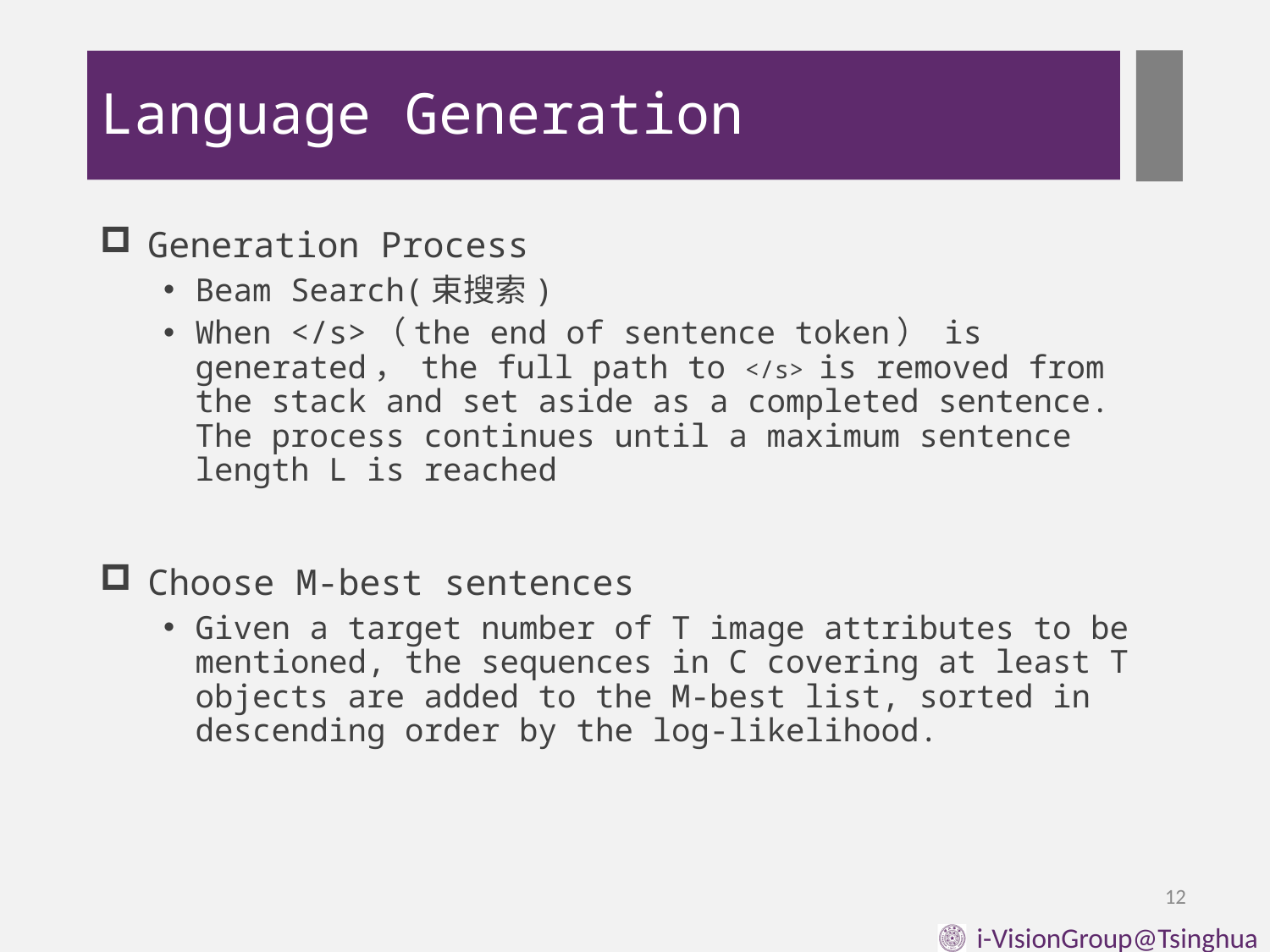

# Language Generation
Generation Process
Beam Search(束搜索)
When </s>（the end of sentence token） is generated， the full path to </s> is removed from the stack and set aside as a completed sentence. The process continues until a maximum sentence length L is reached

Choose M-best sentences
Given a target number of T image attributes to be mentioned, the sequences in C covering at least T objects are added to the M-best list, sorted in descending order by the log-likelihood.

12